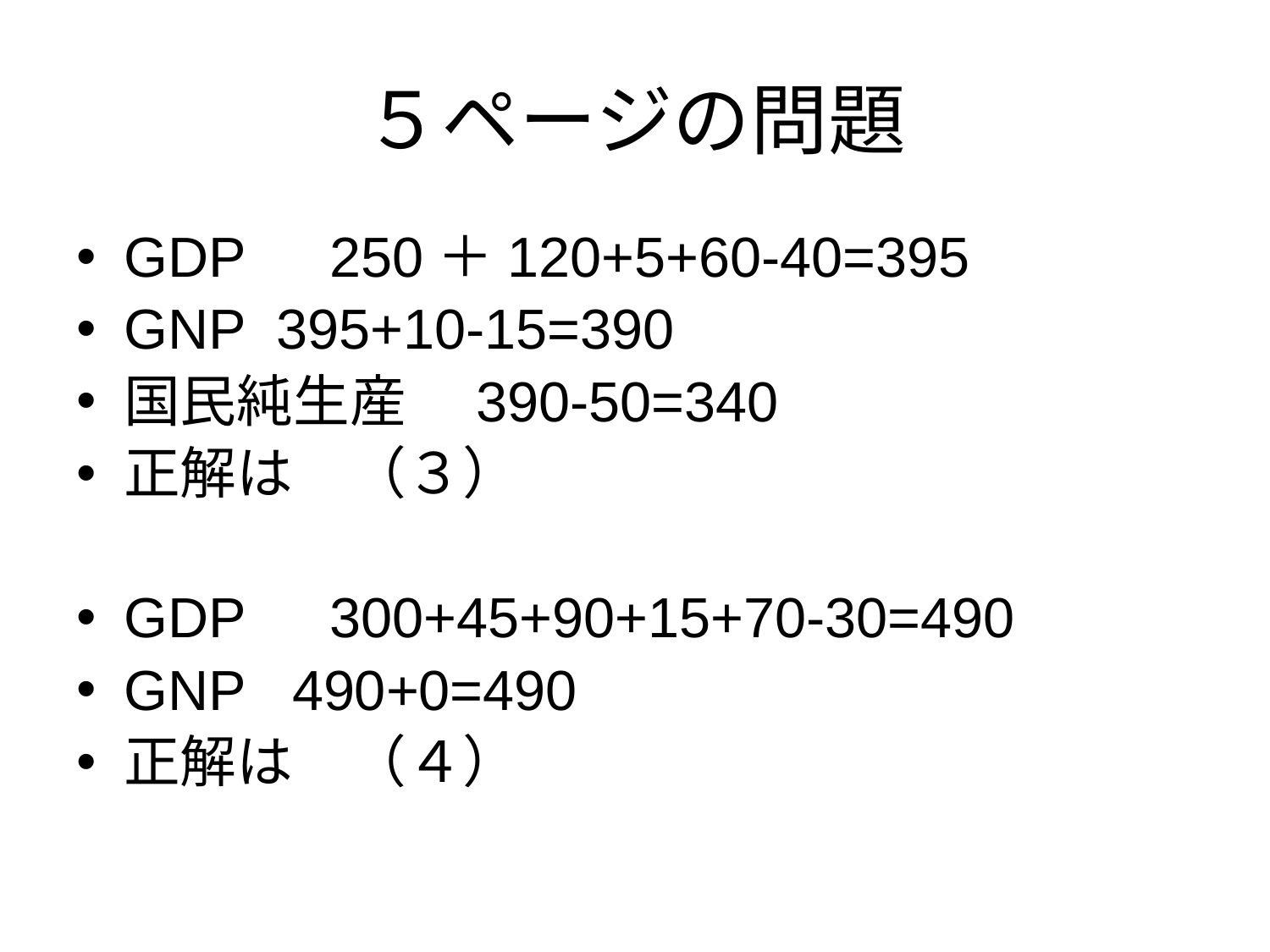

# ５ページの問題
GDP　250＋120+5+60-40=395
GNP  395+10-15=390
国民純生産　390-50=340
正解は　（３）

GDP　300+45+90+15+70-30=490
GNP   490+0=490
正解は　（４）